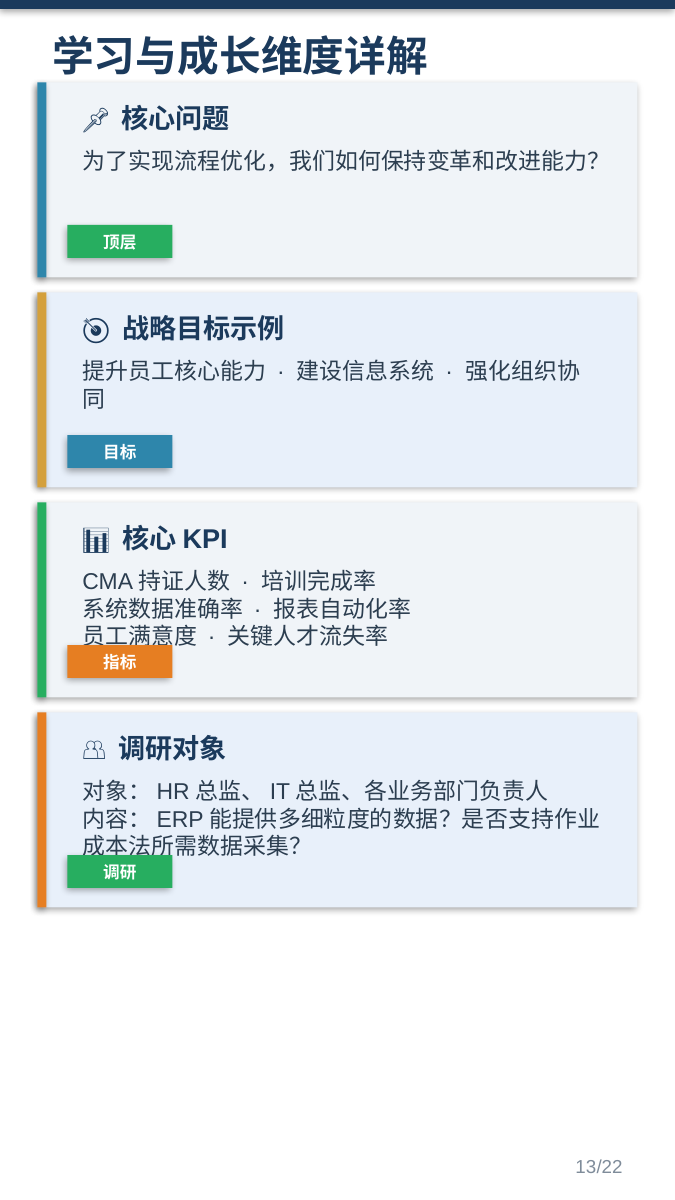

学习与成长维度详解

📌 核心问题
为了实现流程优化，我们如何保持变革和改进能力？

顶层

🎯 战略目标示例
提升员工核心能力 · 建设信息系统 · 强化组织协同

目标

📊 核心KPI
CMA持证人数 · 培训完成率
系统数据准确率 · 报表自动化率
员工满意度 · 关键人才流失率

指标

👥 调研对象
对象：HR总监、IT总监、各业务部门负责人
内容：ERP能提供多细粒度的数据？是否支持作业成本法所需数据采集？

调研
13/22